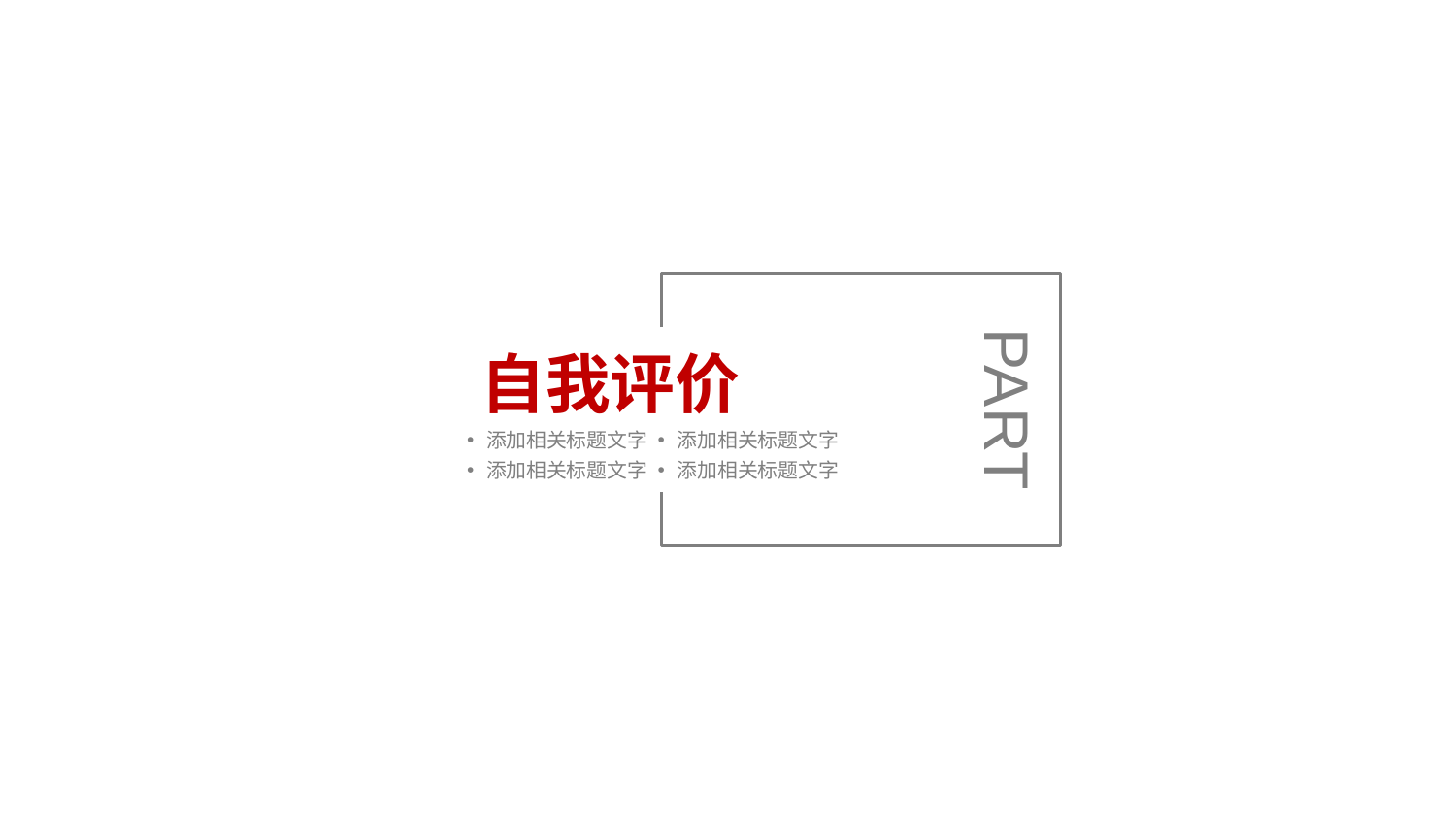

PART
自我评价

添加相关标题文字
添加相关标题文字
添加相关标题文字
添加相关标题文字